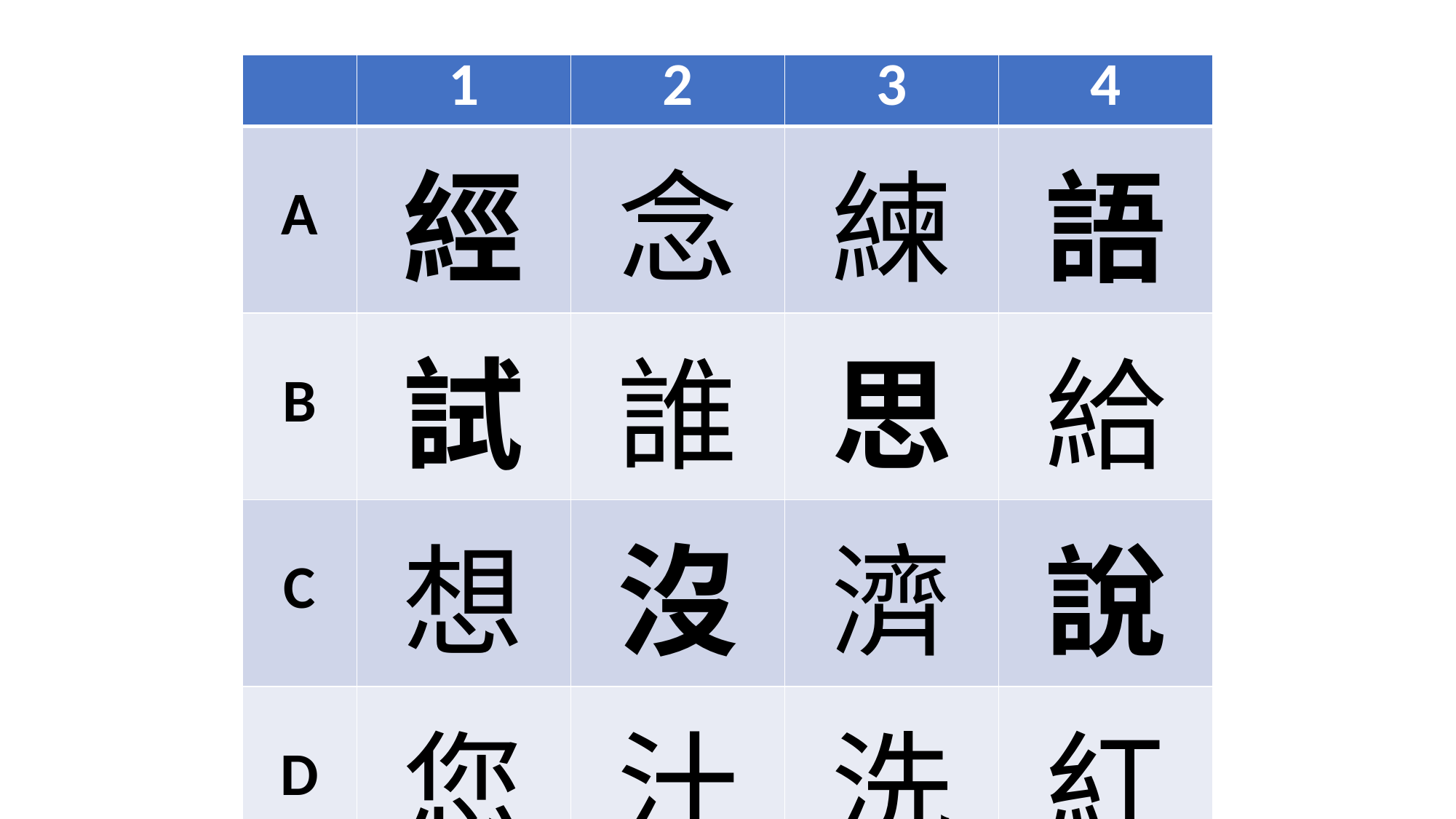

|  | 1 | 2 | 3 | 4 |
| --- | --- | --- | --- | --- |
| A | 經 | 念 | 練 | 語 |
| B | 試 | 誰 | 思 | 給 |
| C | 想 | 沒 | 濟 | 說 |
| D | 您 | 汁 | 洗 | 紅 |